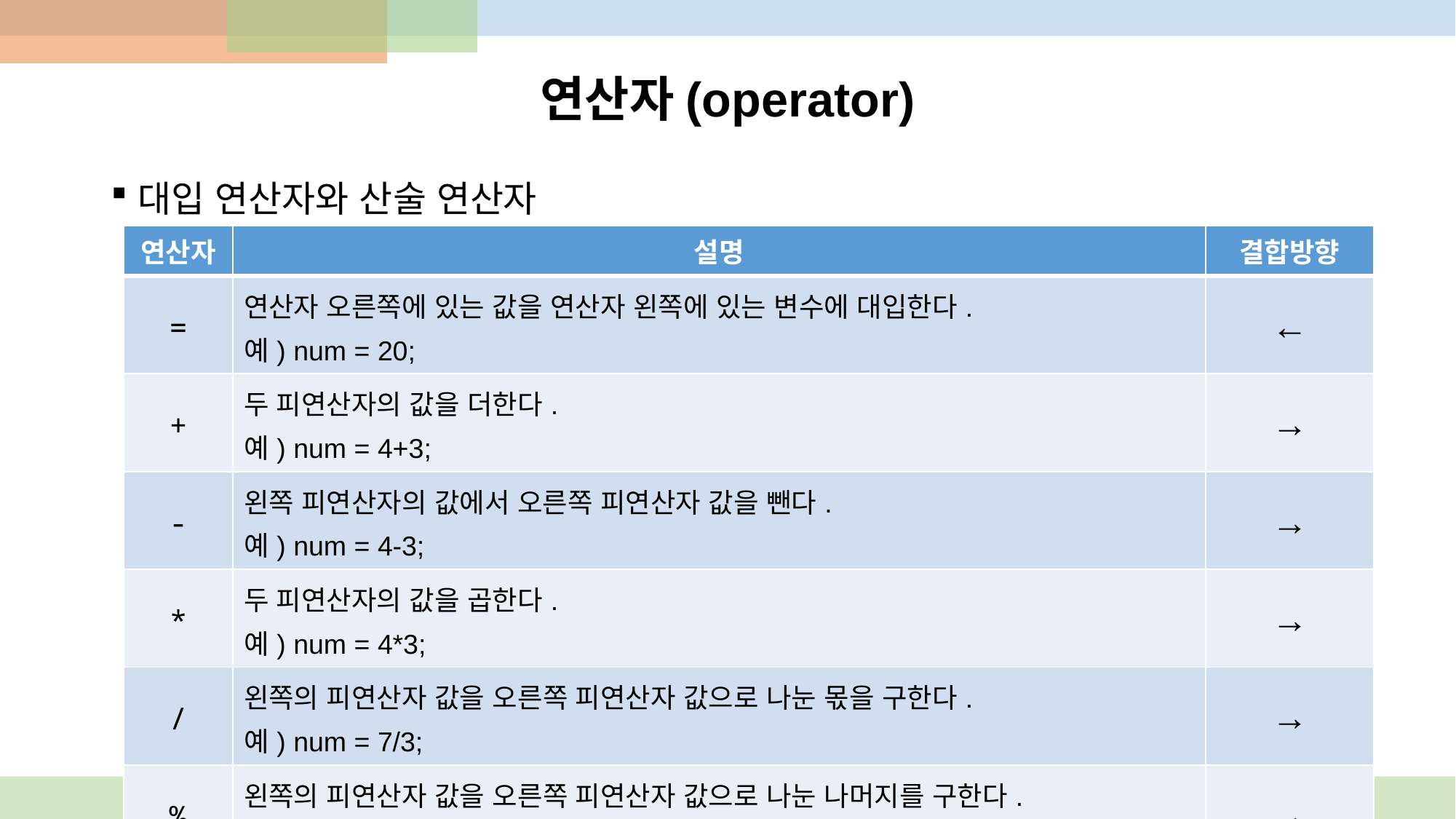

# 연산자(operator)
대입 연산자와 산술 연산자

| 연산자 | 설명 | 결합방향 |
| --- | --- | --- |
| = | 연산자 오른쪽에 있는 값을 연산자 왼쪽에 있는 변수에 대입한다. 예) num = 20; | ← |
| + | 두 피연산자의 값을 더한다. 예) num = 4+3; | → |
| - | 왼쪽 피연산자의 값에서 오른쪽 피연산자 값을 뺀다. 예) num = 4-3; | → |
| \* | 두 피연산자의 값을 곱한다. 예) num = 4\*3; | → |
| / | 왼쪽의 피연산자 값을 오른쪽 피연산자 값으로 나눈 몫을 구한다. 예) num = 7/3; | → |
| % | 왼쪽의 피연산자 값을 오른쪽 피연산자 값으로 나눈 나머지를 구한다. 예) num = 7%3; | → |
34